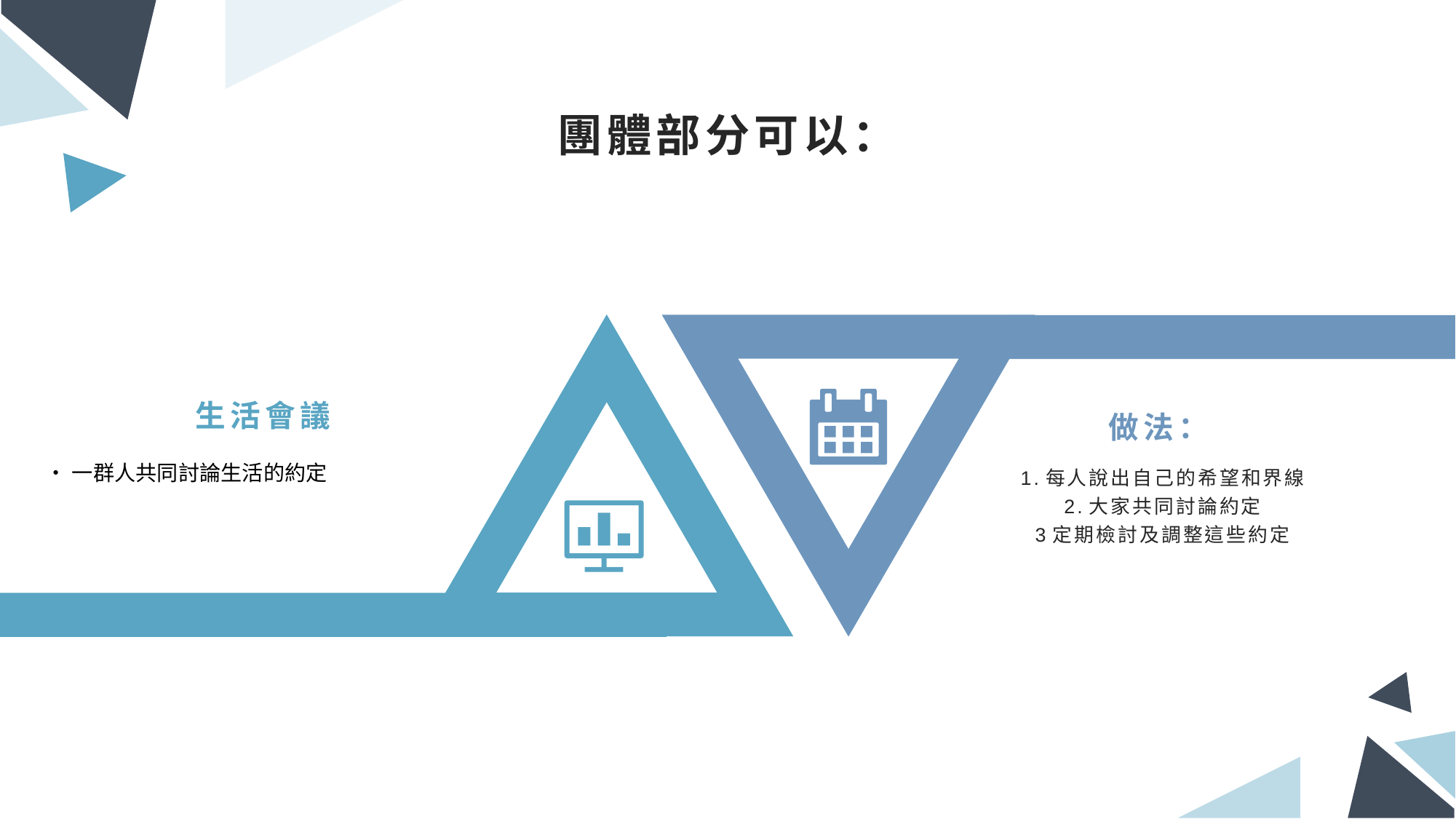

團體部分可以：

生活會議

做法：
•一群人共同討論生活的約定
1.每人說出自己的希望和界線
2.大家共同討論約定
3定期檢討及調整這些約定